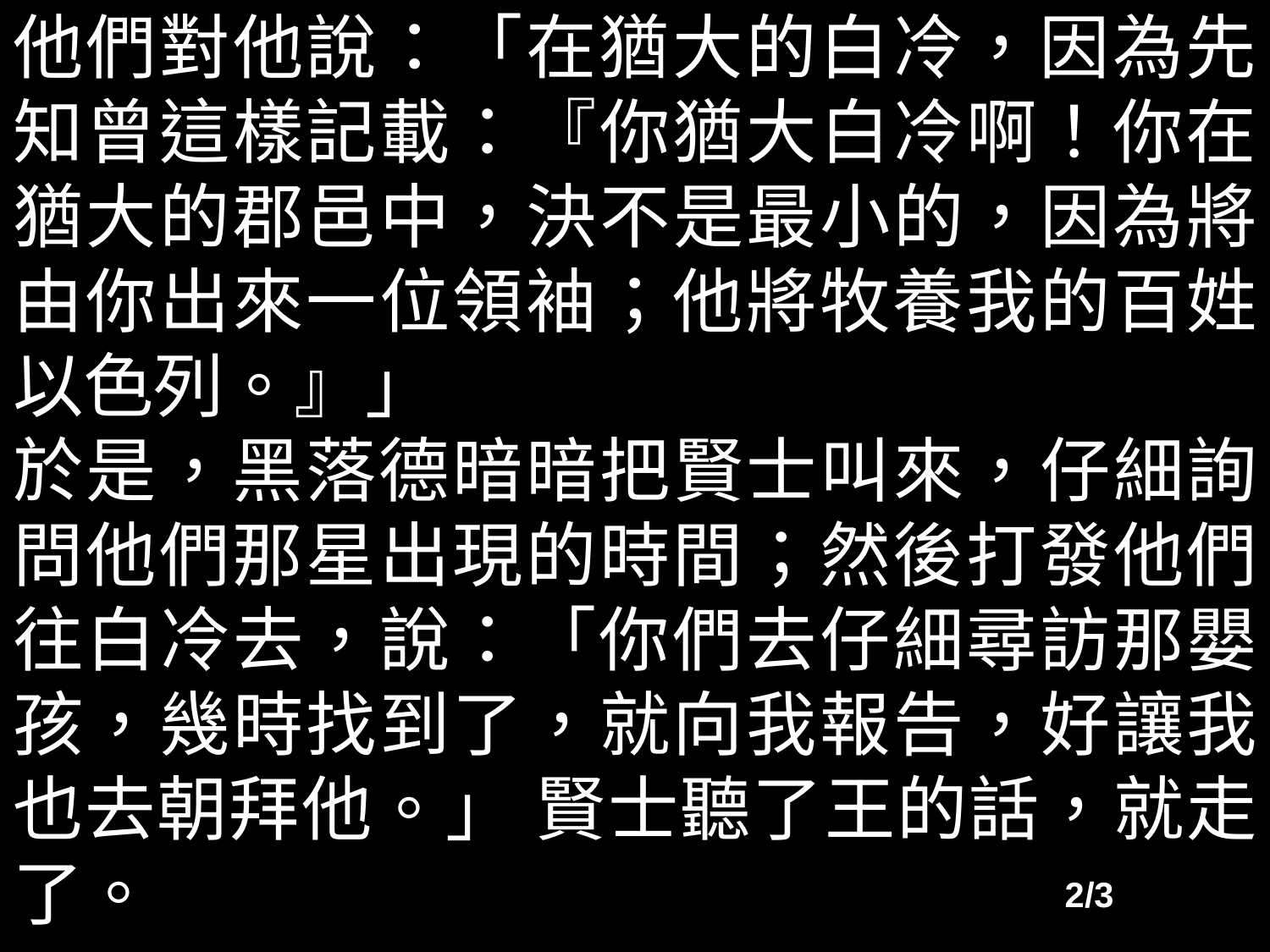

他們對他說：「在猶大的白冷，因為先知曾這樣記載：『你猶大白冷啊！你在猶大的郡邑中，決不是最小的，因為將由你出來一位領袖；他將牧養我的百姓以色列。』」
於是，黑落德暗暗把賢士叫來，仔細詢問他們那星出現的時間；然後打發他們往白冷去，說：「你們去仔細尋訪那嬰孩，幾時找到了，就向我報告，好讓我也去朝拜他。」 賢士聽了王的話，就走了。
2/3